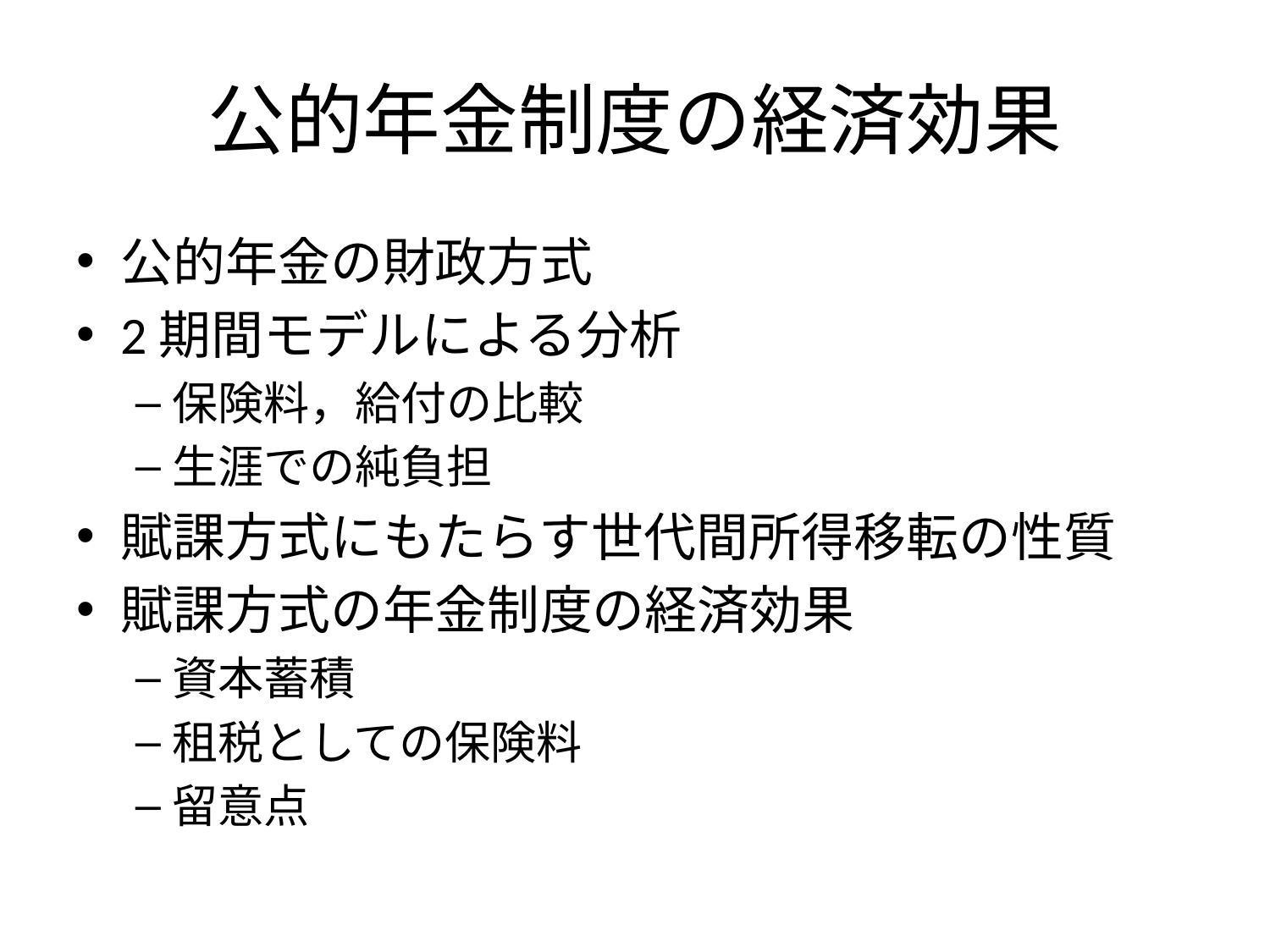

# 公的年金制度の経済効果
公的年金の財政方式
2期間モデルによる分析
保険料，給付の比較
生涯での純負担
賦課方式にもたらす世代間所得移転の性質
賦課方式の年金制度の経済効果
資本蓄積
租税としての保険料
留意点